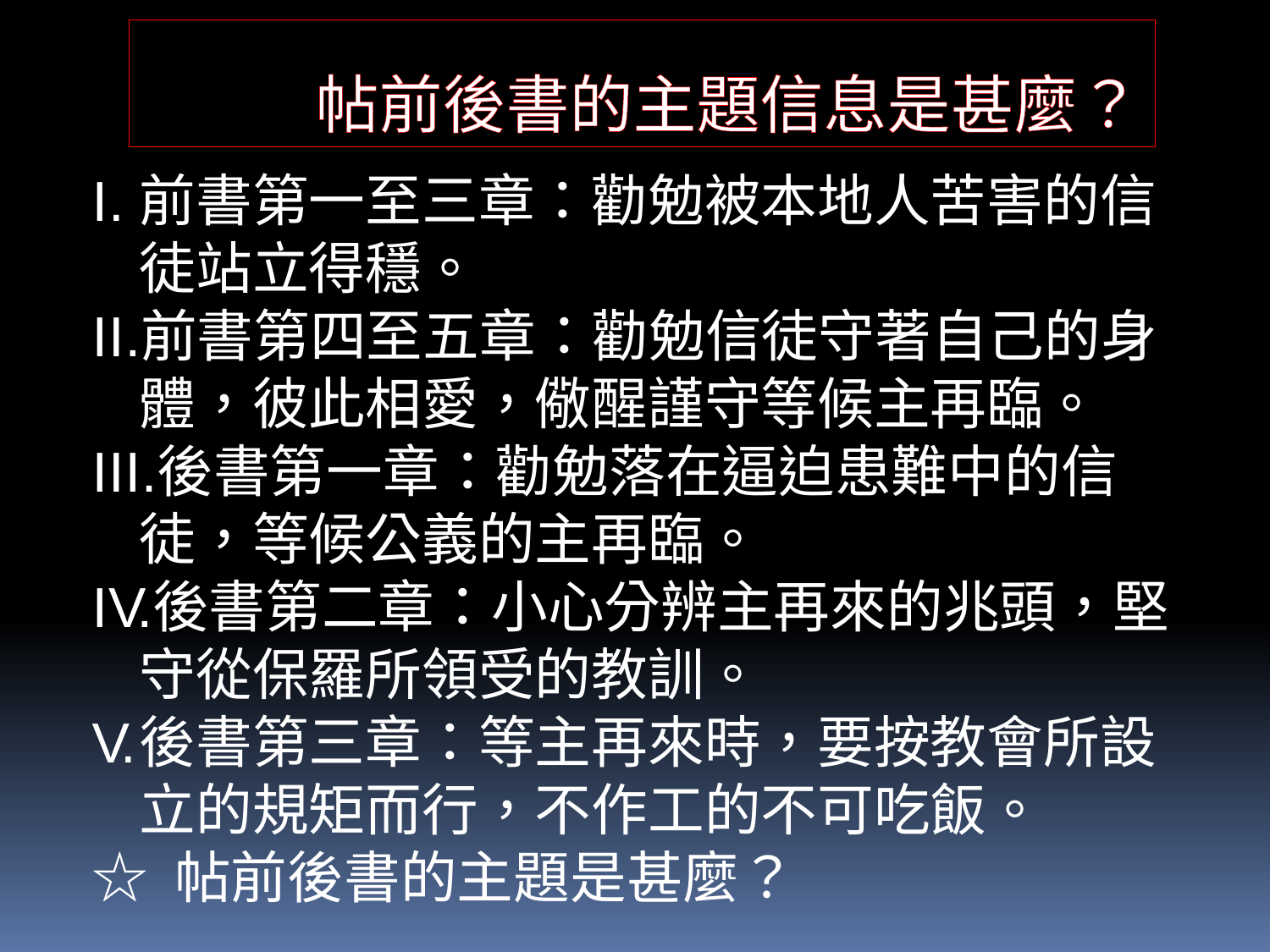

帖前後書的主題信息是甚麼？
前書第一至三章：勸勉被本地人苦害的信徒站立得穩。
前書第四至五章：勸勉信徒守著自己的身體，彼此相愛，儆醒謹守等候主再臨。
後書第一章：勸勉落在逼迫患難中的信徒，等候公義的主再臨。
後書第二章：小心分辨主再來的兆頭，堅守從保羅所領受的教訓。
後書第三章：等主再來時，要按教會所設立的規矩而行，不作工的不可吃飯。
☆ 帖前後書的主題是甚麼？